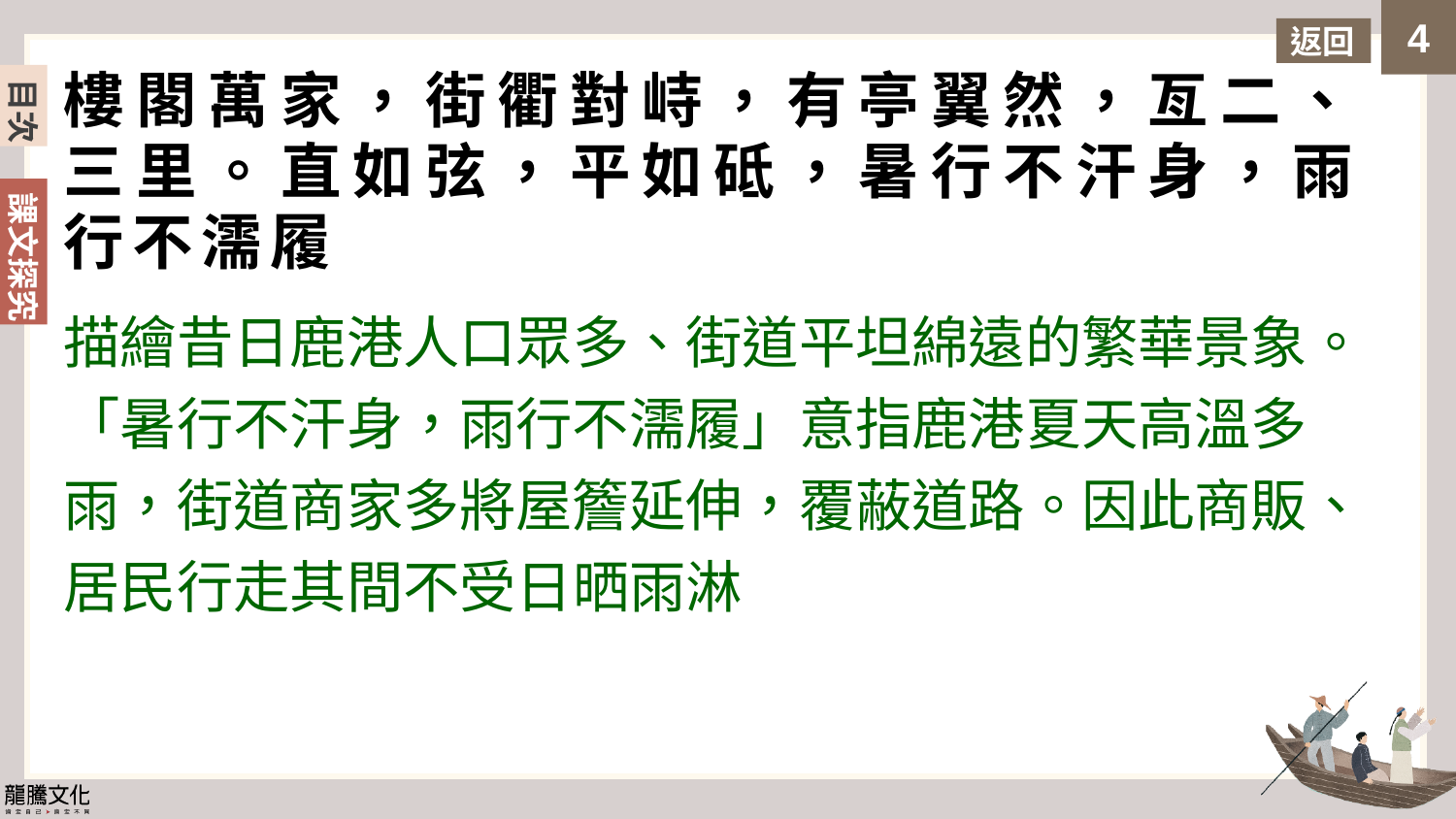

返回
樓閣萬家，街衢對峙，有亭翼然，亙二、三里。直如弦，平如砥，暑行不汗身，雨行不濡履
描繪昔日鹿港人口眾多、街道平坦綿遠的繁華景象。「暑行不汗身，雨行不濡履」意指鹿港夏天高溫多雨，街道商家多將屋簷延伸，覆蔽道路。因此商販、居民行走其間不受日晒雨淋